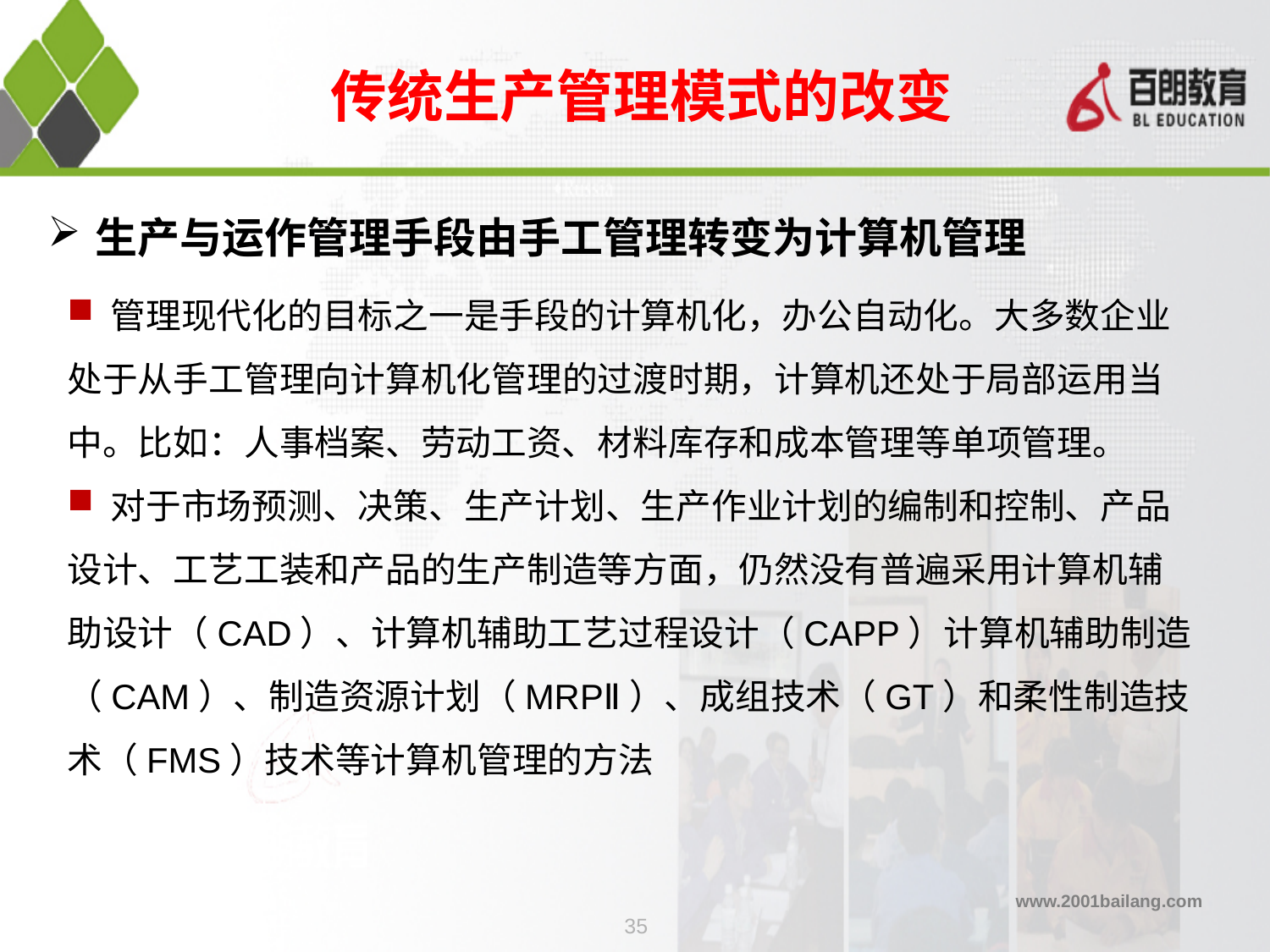

# 传统生产管理模式的改变
生产与运作管理手段由手工管理转变为计算机管理
 管理现代化的目标之一是手段的计算机化，办公自动化。大多数企业处于从手工管理向计算机化管理的过渡时期，计算机还处于局部运用当中。比如：人事档案、劳动工资、材料库存和成本管理等单项管理。
 对于市场预测、决策、生产计划、生产作业计划的编制和控制、产品设计、工艺工装和产品的生产制造等方面，仍然没有普遍采用计算机辅助设计（CAD）、计算机辅助工艺过程设计（CAPP）计算机辅助制造（CAM）、制造资源计划（MRPⅡ）、成组技术（GT）和柔性制造技术（FMS）技术等计算机管理的方法
35